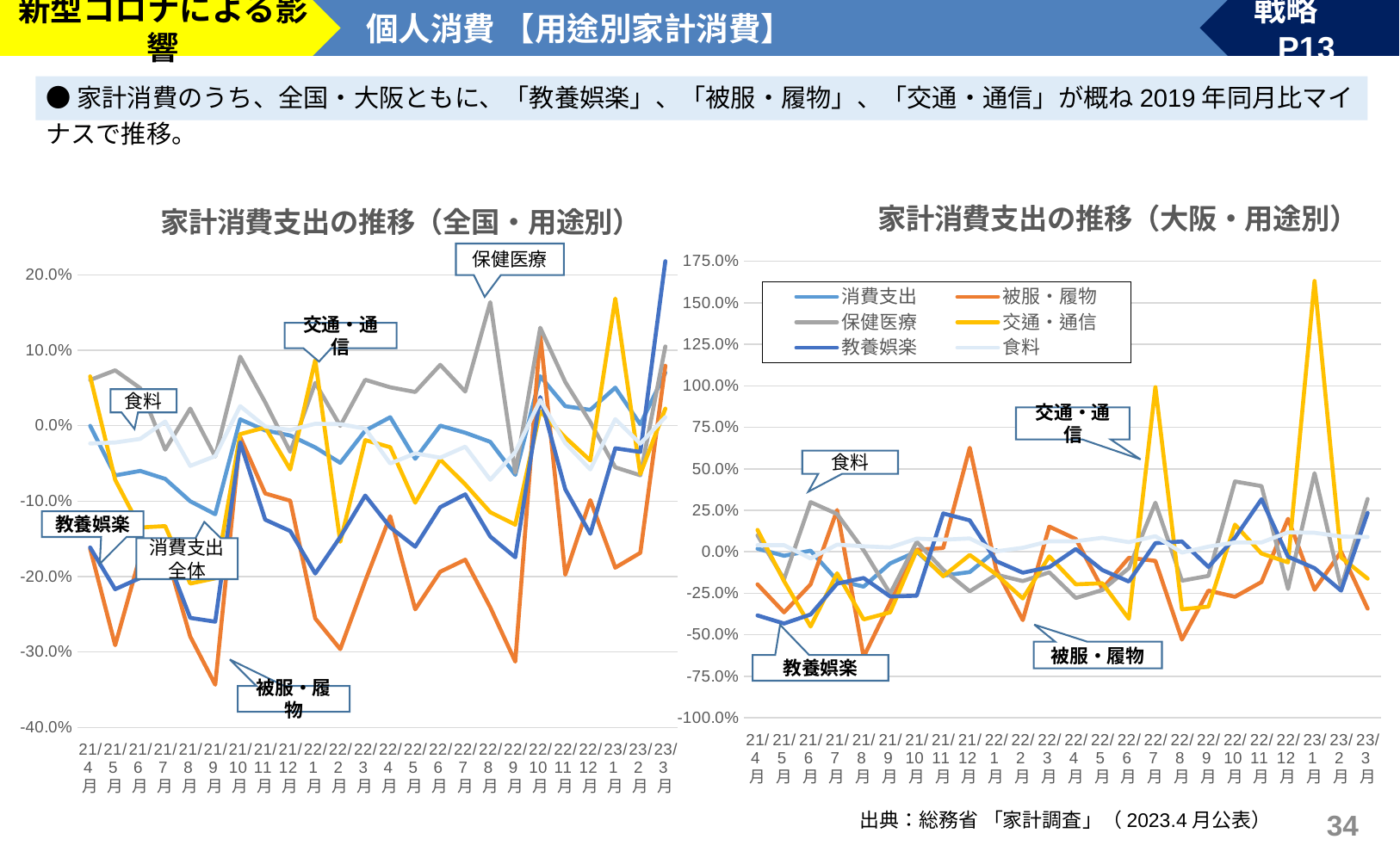

新型コロナによる影響
個人消費 【用途別家計消費】
戦略　P13
●家計消費のうち、全国・大阪ともに、「教養娯楽」、「被服・履物」、「交通・通信」が概ね2019年同月比マイナスで推移。

### Chart: 家計消費支出の推移（全国・用途別）

| Category | 消費支出 | 被服・履物 | 保健医療 | 交通・通信 | 教養娯楽 | 食料 |
|---|---|---|---|---|---|---|
| 21/4月 | -0.00030883056160668776 | -0.16302930179984354 | 0.060539475678133 | 0.06525171837265464 | -0.1614665076275975 | -0.02353381614448191 |
| 21/5月 | -0.06592866092169847 | -0.2910363694882523 | 0.07337987555015935 | -0.07174528196787056 | -0.2167747914735867 | -0.02227047835260154 |
| 21/6月 | -0.05994250258232747 | -0.17262494371904546 | 0.04973895865669542 | -0.1350132560271563 | -0.20191243080020127 | -0.017559262510974505 |
| 21/7月 | -0.07053529889662735 | -0.16445895522388054 | -0.03176584824524897 | -0.13309463140321587 | -0.16827521269798562 | 0.005433217741834584 |
| 21/8月 | -0.10018999281199481 | -0.27948746030007665 | 0.02264769425612756 | -0.20934179920789586 | -0.2547549920009481 | -0.053304804874645284 |
| 21/9月 | -0.11743826698468773 | -0.34335129004819964 | -0.04072607260726069 | -0.20233920676061246 | -0.25978647686832745 | -0.04031591859213457 |
| 21/10月 | 0.008313339602604497 | -0.015143763429857793 | 0.09148126463700224 | -0.011258474785965311 | -0.022019997753061404 | 0.025805369993036065 |
| 21/11月 | -0.006227467580219859 | -0.08986508191455189 | 0.030981532841777737 | -0.0023402426210716865 | -0.12466559657570897 | -0.0010817690104995004 |
| 21/12月 | -0.012987740369655887 | -0.099506385646008 | -0.03465505092562937 | -0.05798287879496655 | -0.13972525138082426 | -0.005744657468554237 |
| 22/1月 | -0.0288312608614959 | -0.2555581928950075 | 0.05679862306368322 | 0.08698060941828256 | -0.1959355958743234 | 0.0025203541691407594 |
| 22/2月 | -0.04920142166116093 | -0.29620480574893326 | -0.00030511060259341694 | -0.1539691116214147 | -0.14757120818753056 | 0.0020697274392715848 |
| 22/3月 | -0.006508791557001237 | -0.205780520849014 | 0.06083786102373456 | -0.01916885537575197 | -0.09263558392983817 | -0.003984956788124827 |
| 22/4月 | 0.011204239944742511 | -0.11998956612468481 | 0.05084103652068506 | -0.028562140070592656 | -0.1346600539895788 | -0.050088429314640526 |
| 22/5月 | -0.043914775956211516 | -0.24348245896363052 | 0.04469570496281672 | -0.1020921993716718 | -0.16048810627123877 | -0.03670619008254261 |
| 22/6月 | 1.0834940516124547e-05 | -0.19360648356596133 | 0.0806406095668124 | -0.04484749374365071 | -0.10803556450260021 | -0.04243918814233327 |
| 22/7月 | -0.009419288536451575 | -0.17761194029850746 | 0.04522125121376064 | -0.07780511378613475 | -0.09103137505464576 | -0.02786714906295773 |
| 22/8月 | -0.021439153367732278 | -0.24082794874602997 | 0.1636742903970796 | -0.11472936443075377 | -0.1468862949576346 | -0.07170100934927204 |
| 22/9月 | -0.06523424115711773 | -0.3127303657499291 | -0.06224422442244226 | -0.13127001067235855 | -0.1744742801682303 | -0.035033919943925684 |
| 22/10月 | 0.06555917488763585 | 0.12104778471298472 | 0.12975702576112402 | 0.01912703518582659 | 0.03789836347975872 | 0.03403316912125032 |
| 22/11月 | 0.02576363603752263 | -0.19747831673626726 | 0.05783670432253274 | -0.01556977743815069 | -0.08423622257891916 | -0.023251670378619194 |
| 22/12月 | 0.02095338851204187 | -0.09872287079840159 | 0.004740247261546315 | -0.04612433924311177 | -0.14326582637020258 | -0.057946110117590655 |
| 23/1月 | 0.05039819203058782 | -0.18819763624425478 | -0.05525936599423631 | 0.16848245028007613 | -0.02999219138212539 | 0.00861717383010352 |
| 23/2月 | 0.0017627467937513241 | -0.1685487746275829 | -0.06574880584433829 | -0.06414248643548004 | -0.034808766652342116 | -0.023731598404643006 |
| 23/3月 | 0.07030463975031997 | 0.07944957814383291 | 0.10499893940465244 | 0.022527577226821416 | 0.21799487918066895 | 0.01128174168962004 |

[unsupported chart]

保健医療
交通・通信
食料
交通・通信
食料
教養娯楽
消費支出
全体
被服・履物
教養娯楽
被服・履物
出典：総務省 「家計調査」（2023.4月公表）
34